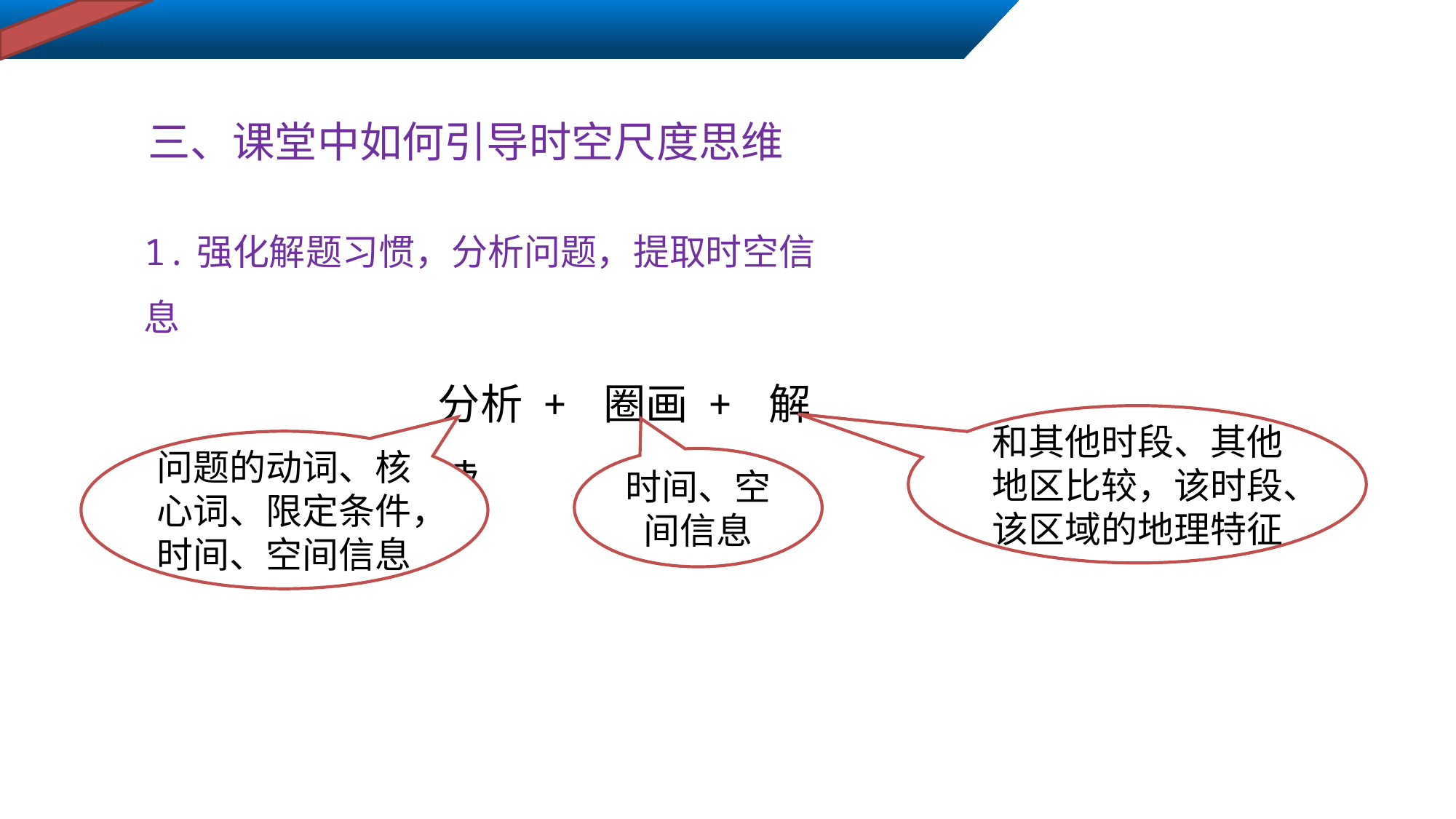

三、课堂中如何引导时空尺度思维
1.强化解题习惯，分析问题，提取时空信息
分析 + 圈画 + 解读
和其他时段、其他地区比较，该时段、该区域的地理特征
问题的动词、核心词、限定条件，时间、空间信息
时间、空间信息